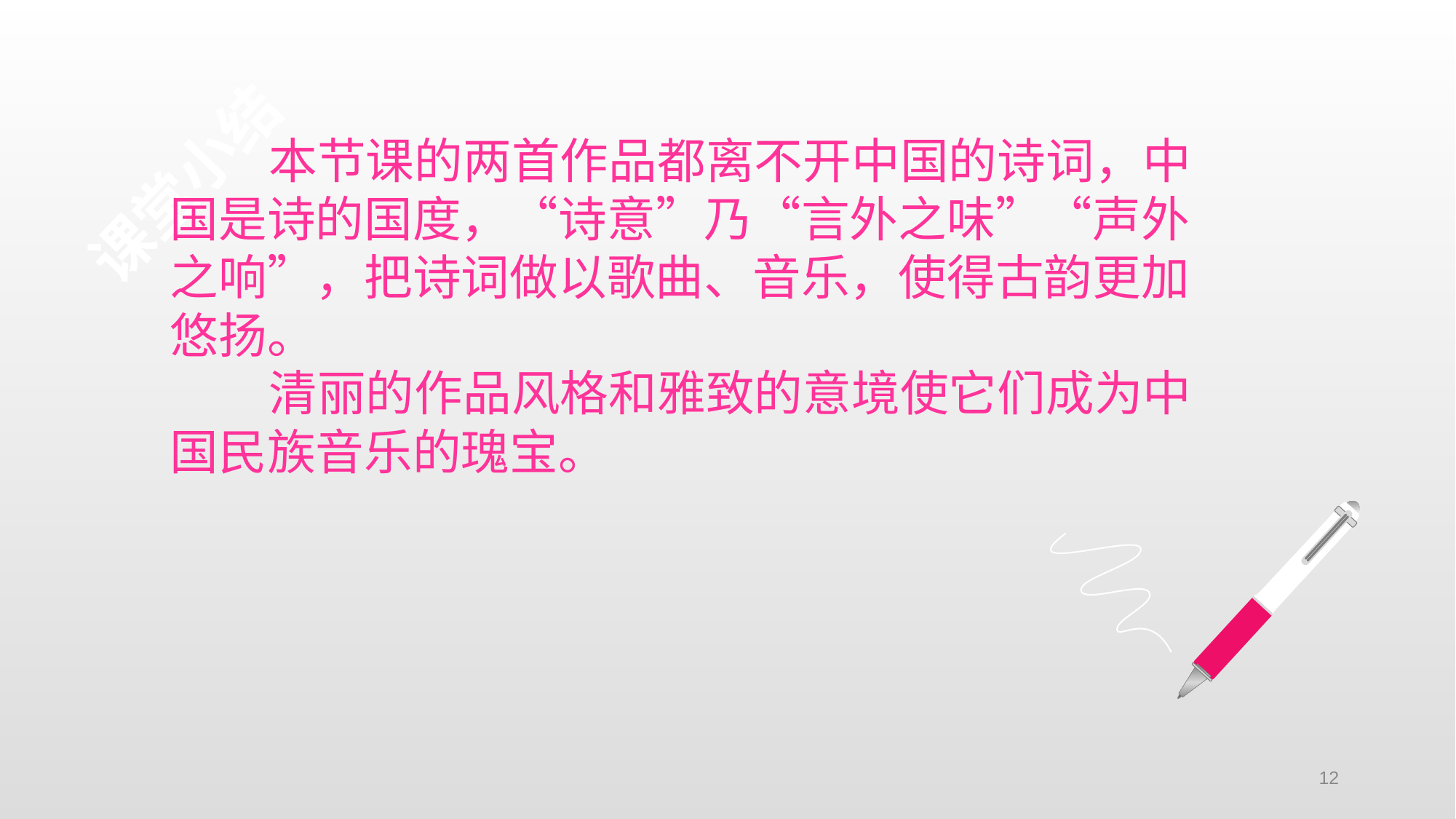

本节课的两首作品都离不开中国的诗词，中国是诗的国度，“诗意”乃“言外之味”“声外之响”，把诗词做以歌曲、音乐，使得古韵更加悠扬。
        清丽的作品风格和雅致的意境使它们成为中国民族音乐的瑰宝。
课堂小结

12